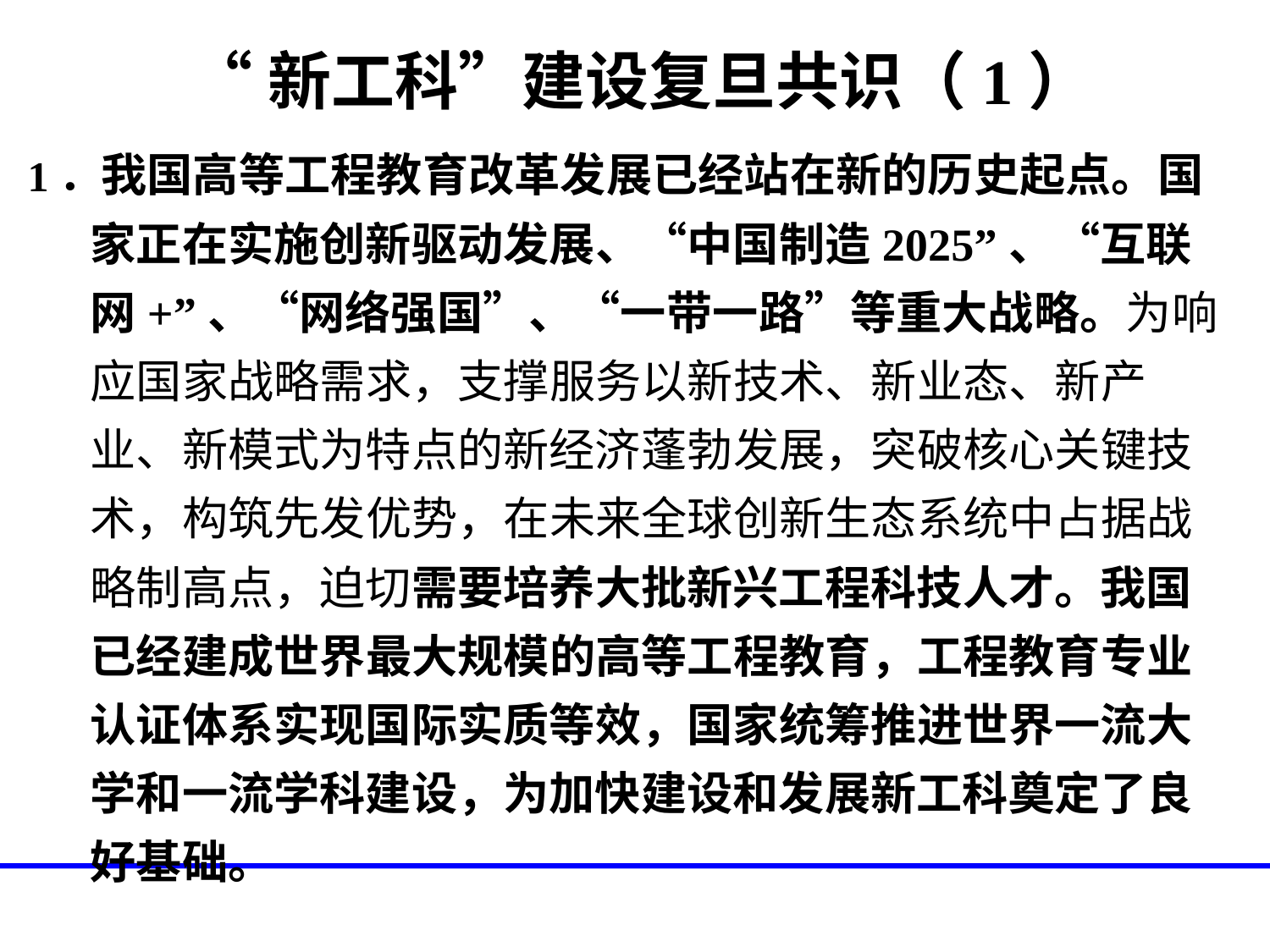

“新工科”建设复旦共识（1）
1．我国高等工程教育改革发展已经站在新的历史起点。国家正在实施创新驱动发展、“中国制造2025”、“互联网+”、“网络强国”、“一带一路”等重大战略。为响应国家战略需求，支撑服务以新技术、新业态、新产业、新模式为特点的新经济蓬勃发展，突破核心关键技术，构筑先发优势，在未来全球创新生态系统中占据战略制高点，迫切需要培养大批新兴工程科技人才。我国已经建成世界最大规模的高等工程教育，工程教育专业认证体系实现国际实质等效，国家统筹推进世界一流大学和一流学科建设，为加快建设和发展新工科奠定了良好基础。